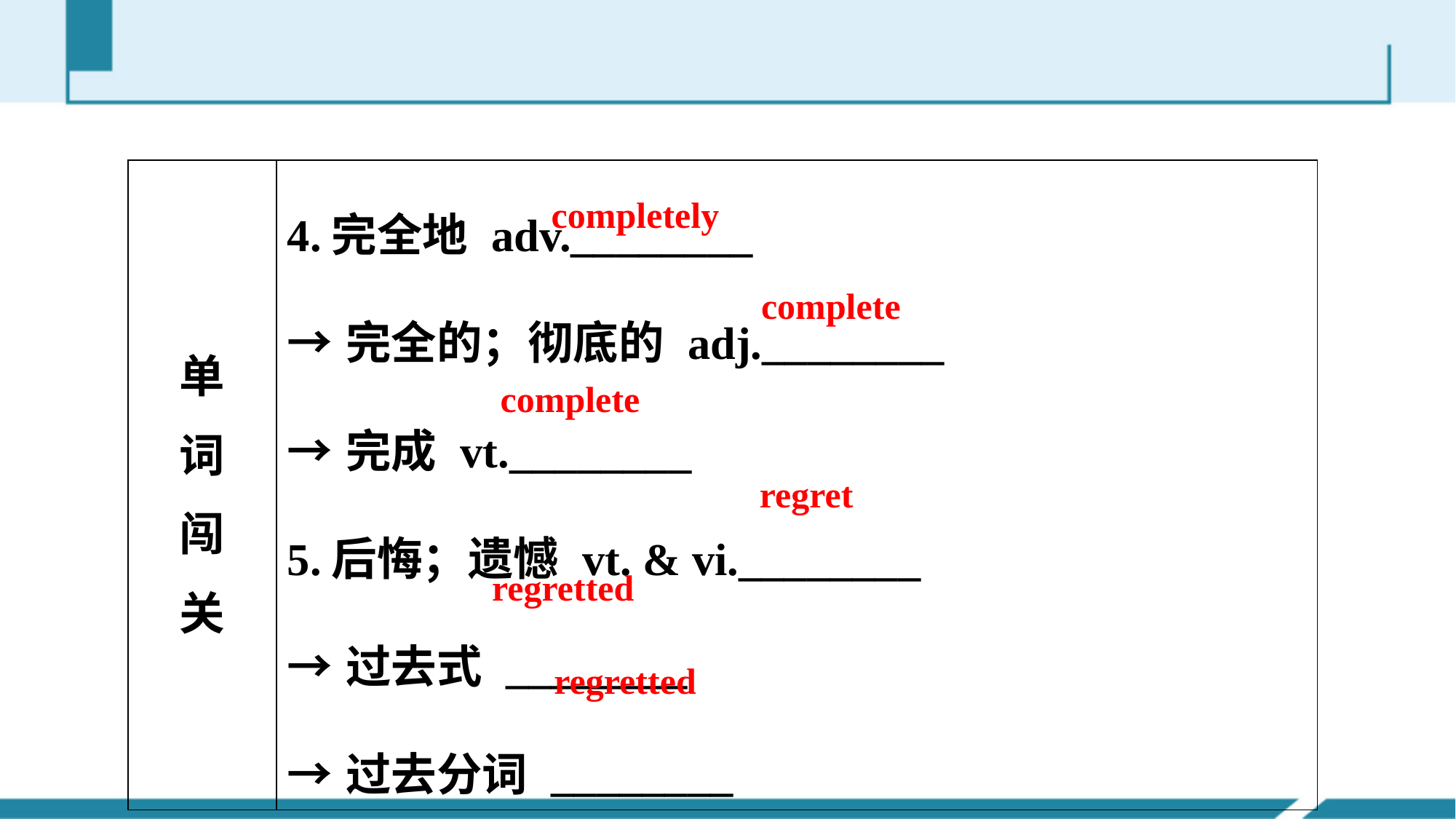

| 单 词 闯 关 | 4.完全地 adv.\_\_\_\_\_\_\_\_ →完全的；彻底的 adj.\_\_\_\_\_\_\_\_ →完成 vt.\_\_\_\_\_\_\_\_ 5.后悔；遗憾 vt. & vi.\_\_\_\_\_\_\_\_ →过去式 \_\_\_\_\_\_\_\_ →过去分词 \_\_\_\_\_\_\_\_ |
| --- | --- |
completely
complete

complete
regret
regretted
regretted